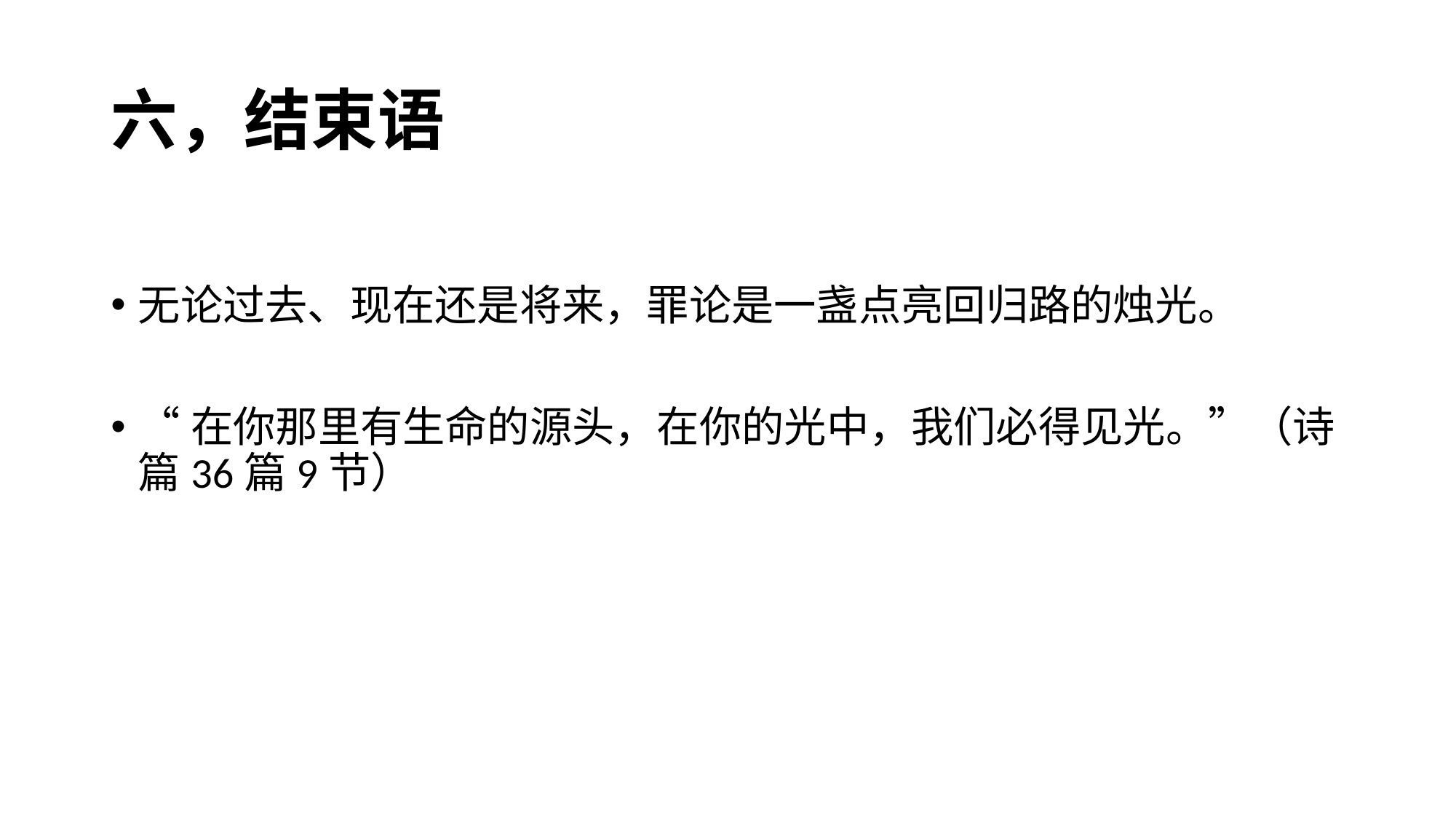

# 六，结束语

无论过去、现在还是将来，罪论是一盏点亮回归路的烛光。

“在你那里有生命的源头，在你的光中，我们必得见光。”（诗篇36篇9节）